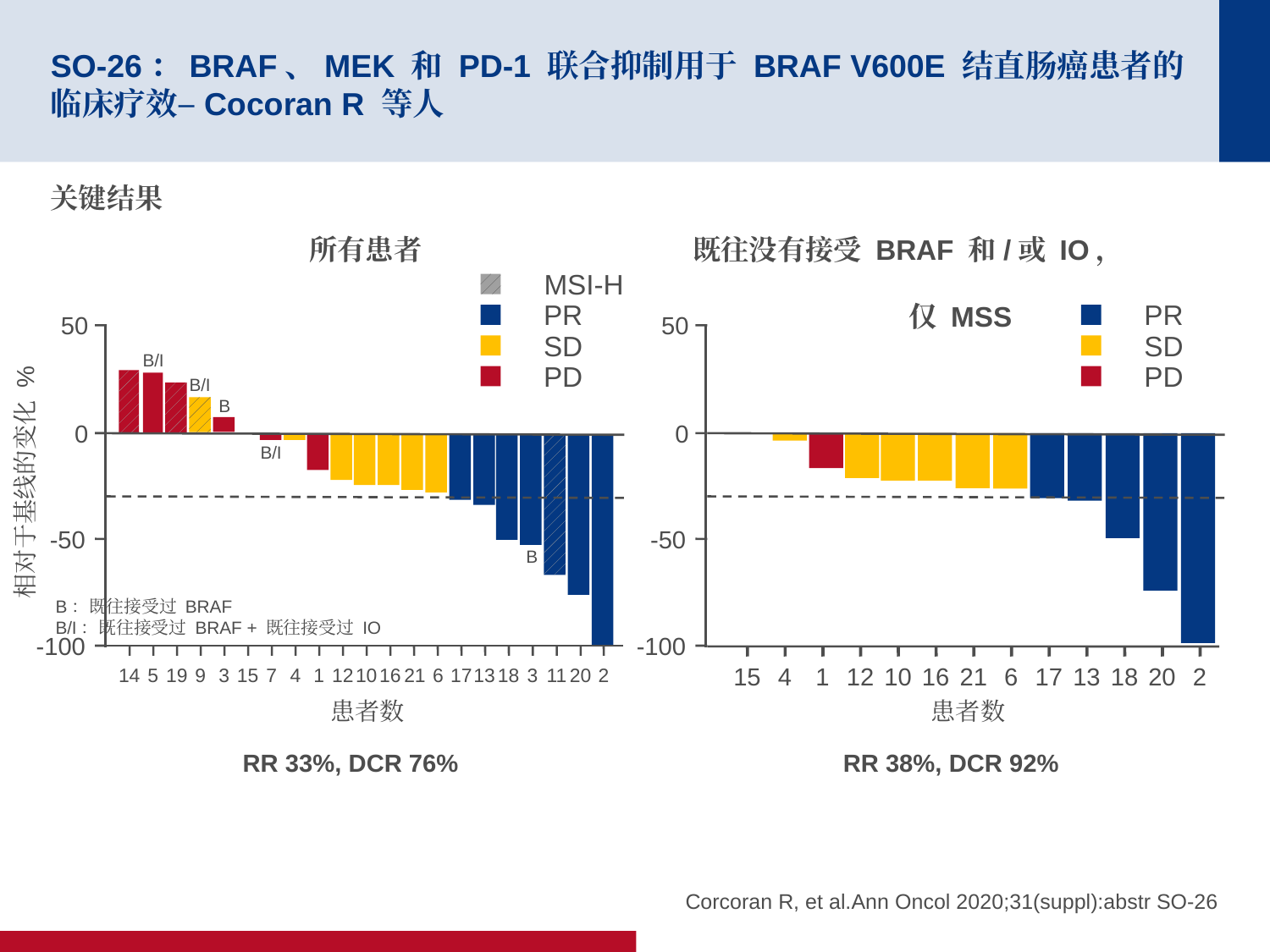

# SO-26：BRAF、MEK 和 PD-1 联合抑制用于 BRAF V600E 结直肠癌患者的临床疗效–Cocoran R 等人
关键结果
所有患者
既往没有接受 BRAF 和/或 IO，
仅 MSS
MSI-H

PR
PR
50

0

-50

-100

50

0

-50

-100

SD
SD

B/I
PD
PD

B/I

B

B/I

相对于基线的变化 %
B
B：既往接受过 BRAF
B/I：既往接受过 BRAF + 既往接受过 IO

14
5
19
9
3
15
7
4
1
12
10
16
21
6
17
13
18
3
11
20
2

15
4
1
12
10
16
21
6
17
13
18
20
2
患者数
患者数
RR 33%, DCR 76%
RR 38%, DCR 92%
Corcoran R, et al.Ann Oncol 2020;31(suppl):abstr SO-26